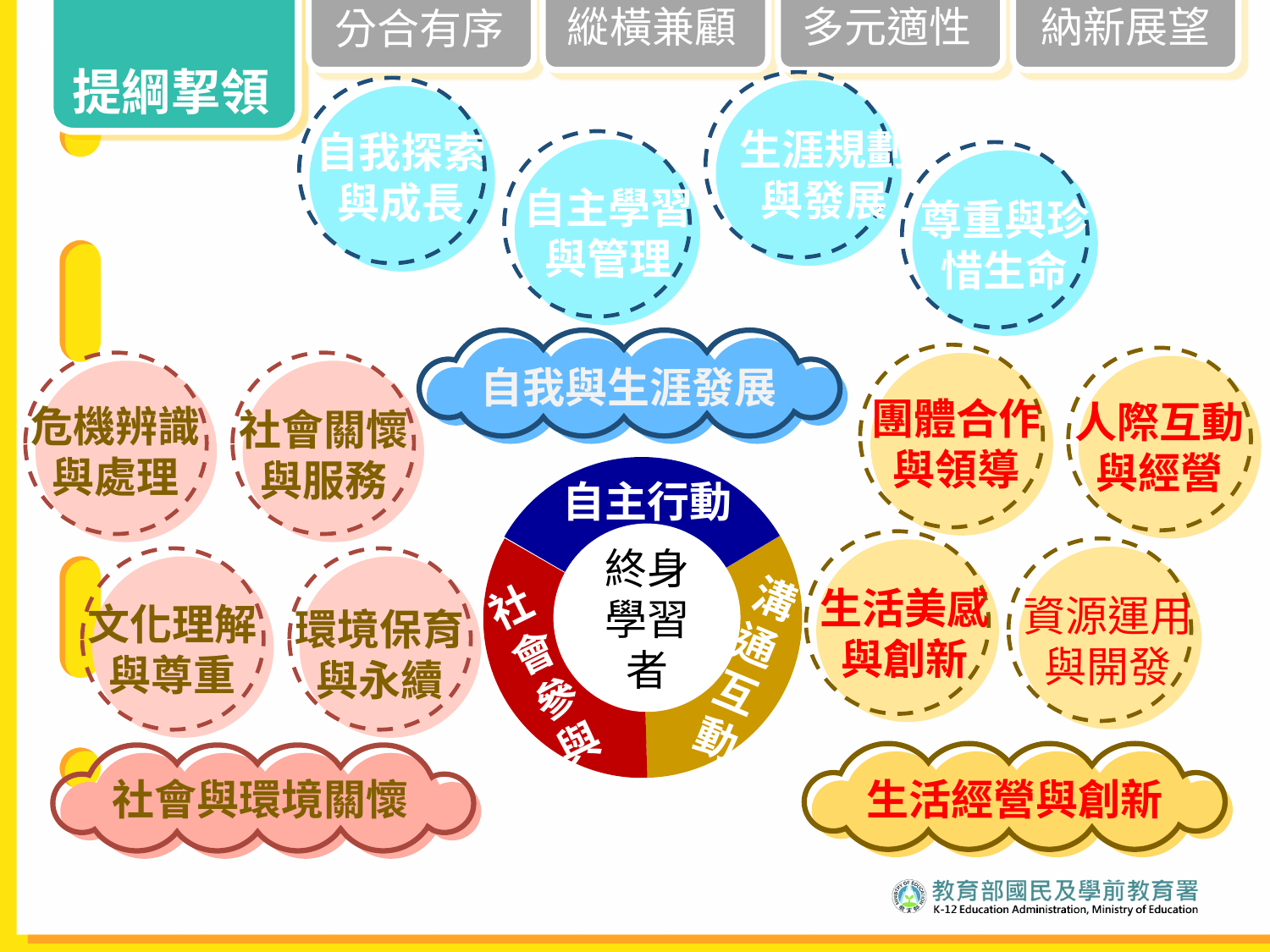

納新展望
縱橫兼顧
多元適性
分合有序
提綱挈領

生涯規劃與發展

自我探索與成長

自主學習與管理

尊重與珍惜生命

自我與生涯發展

團體合作與領導

人際互動與經營

生活美感與創新

資源運用與開發

危機辨識與處理
社會關懷與服務

文化理解與尊重
環境保育與永續

終身
學習者
自主行動
溝
通
互
動
社
會
參
與
社會與環境關懷

生活經營與創新